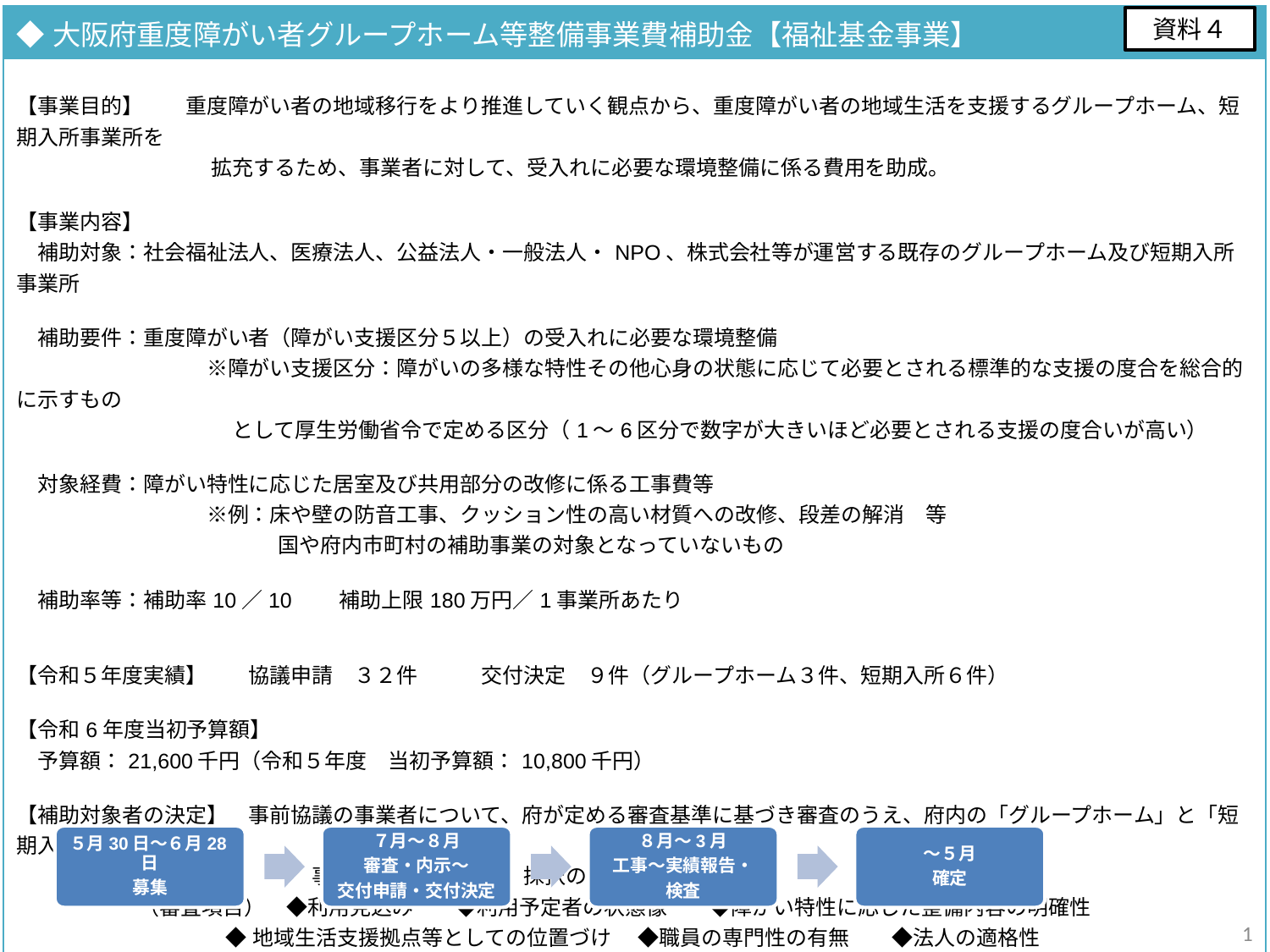

| ◆大阪府重度障がい者グループホーム等整備事業費補助金【福祉基金事業】 |
| --- |
| 【事業目的】　　重度障がい者の地域移行をより推進していく観点から、重度障がい者の地域生活を支援するグループホーム、短期入所事業所を 　　　　　　　　　 拡充するため、事業者に対して、受入れに必要な環境整備に係る費用を助成。 【事業内容】 　補助対象：社会福祉法人、医療法人、公益法人・一般法人・NPO、株式会社等が運営する既存のグループホーム及び短期入所事業所 　補助要件：重度障がい者（障がい支援区分５以上）の受入れに必要な環境整備 　　　　　　　　　※障がい支援区分：障がいの多様な特性その他心身の状態に応じて必要とされる標準的な支援の度合を総合的に示すもの 　　　　　　　　　　 として厚生労働省令で定める区分（1～6区分で数字が大きいほど必要とされる支援の度合いが高い） 　対象経費：障がい特性に応じた居室及び共用部分の改修に係る工事費等 　　　　　　　　　※例：床や壁の防音工事、クッション性の高い材質への改修、段差の解消　等 　　　　　　　　　　　国や府内市町村の補助事業の対象となっていないもの 　補助率等：補助率10／10　　補助上限180万円／1事業所あたり 【令和５年度実績】　　協議申請　３２件　　　交付決定　９件（グループホーム３件、短期入所６件） 【令和6年度当初予算額】　 　予算額：21,600千円（令和５年度　当初予算額：10,800千円） 【補助対象者の決定】　事前協議の事業者について、府が定める審査基準に基づき審査のうえ、府内の「グループホーム」と「短期入所」の 　　　　　　　　　　　　　　事業所数等を勘案し、採択の可否を決定。 （審査項目）　◆利用見込み　　◆利用予定者の状態像　　◆障がい特性に応じた整備内容の明確性 ◆地域生活支援拠点等としての位置づけ 　◆職員の専門性の有無　　◆法人の適格性 【令和６年度スケジュール】 |
資料４
５月30日～６月28日
募集
７月～８月
審査・内示～
交付申請・交付決定
８月～3月
工事～実績報告・
検査
～５月
確定

1